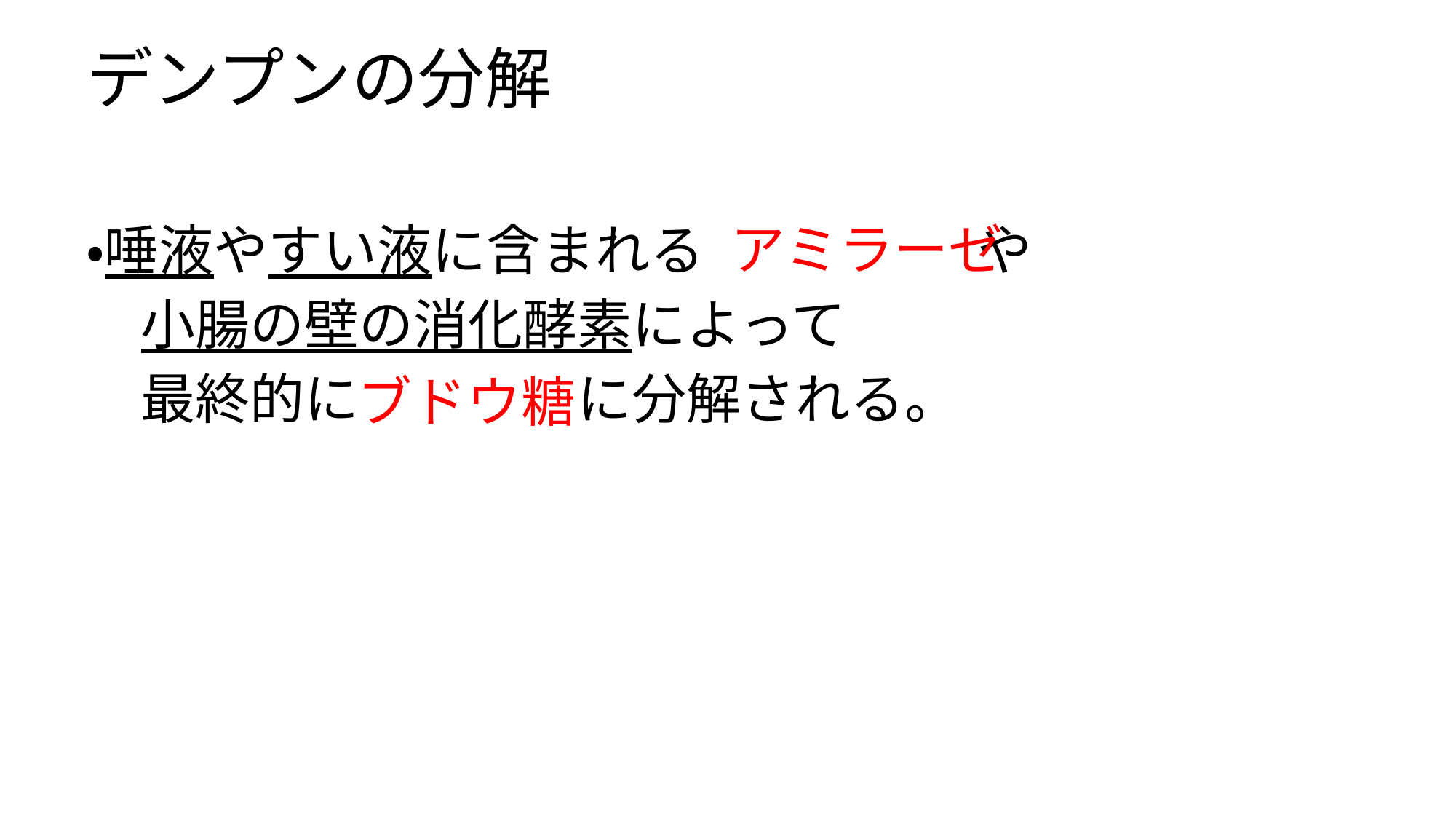

# デンプンの分解
・唾液やすい液に含まれる　　　　　や
　小腸の壁の消化酵素によって
　最終的に　　　　に分解される。
アミラーゼ
ブドウ糖